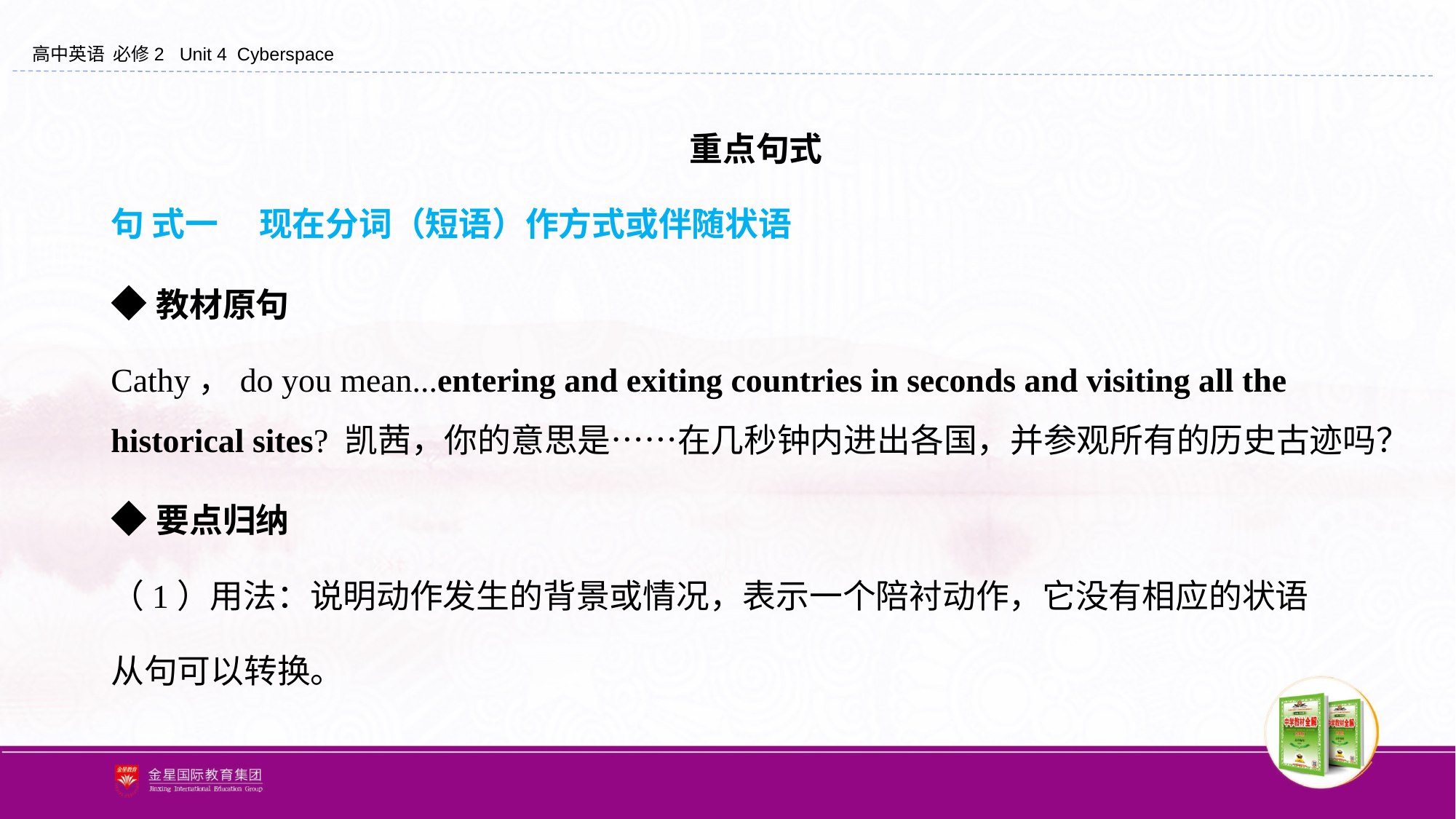

重点句式
句 式一 　现在分词（短语）作方式或伴随状语
◆教材原句
Cathy，do you mean...entering and exiting countries in seconds and visiting all the historical sites? 凯茜，你的意思是……在几秒钟内进出各国，并参观所有的历史古迹吗？
◆要点归纳
（1）用法：说明动作发生的背景或情况，表示一个陪衬动作，它没有相应的状语
从句可以转换。